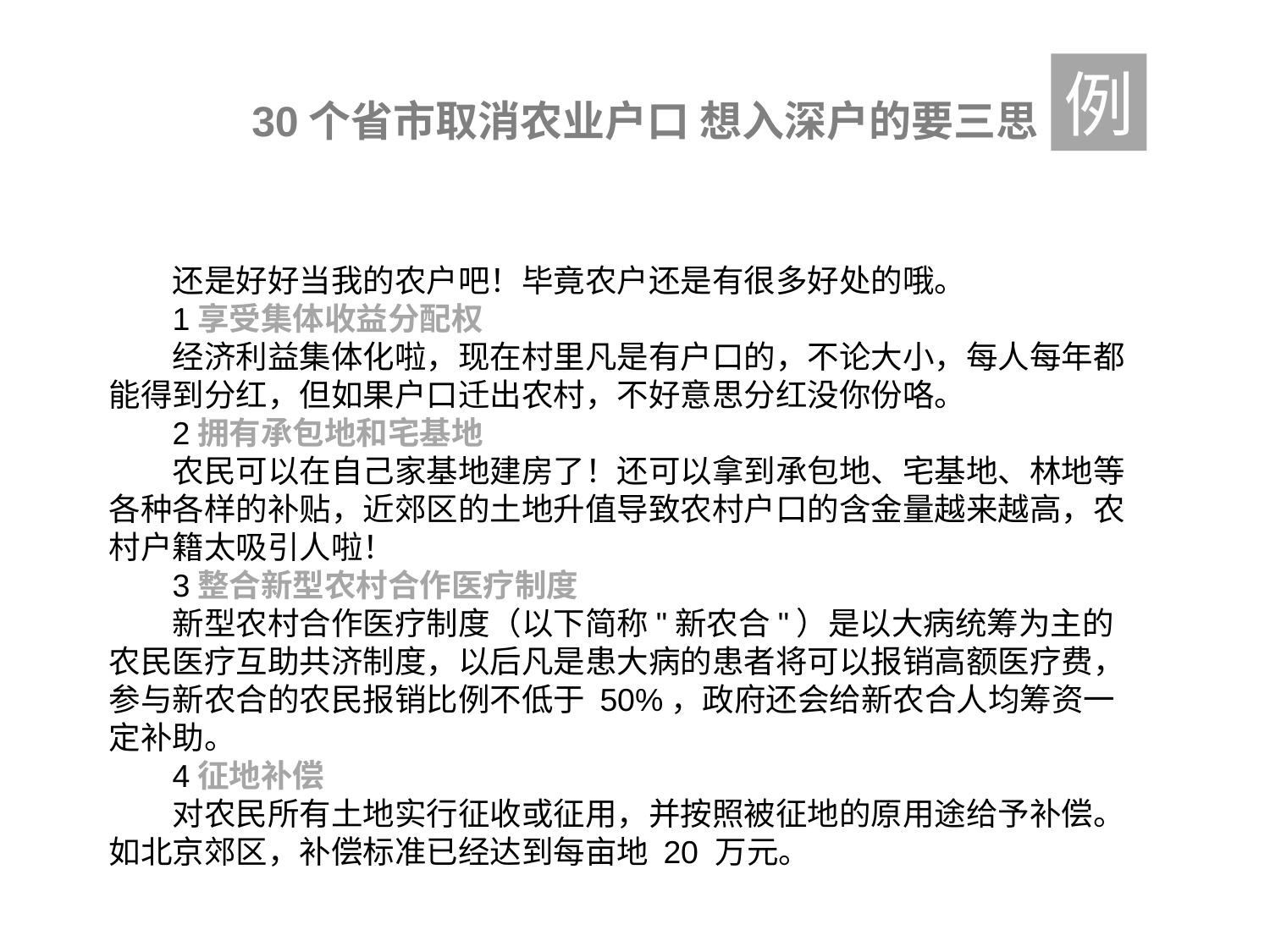

例
30个省市取消农业户口 想入深户的要三思
还是好好当我的农户吧！毕竟农户还是有很多好处的哦。
1享受集体收益分配权
经济利益集体化啦，现在村里凡是有户口的，不论大小，每人每年都能得到分红，但如果户口迁出农村，不好意思分红没你份咯。
2拥有承包地和宅基地
农民可以在自己家基地建房了！还可以拿到承包地、宅基地、林地等各种各样的补贴，近郊区的土地升值导致农村户口的含金量越来越高，农村户籍太吸引人啦！
3整合新型农村合作医疗制度
新型农村合作医疗制度（以下简称"新农合"）是以大病统筹为主的农民医疗互助共济制度，以后凡是患大病的患者将可以报销高额医疗费，参与新农合的农民报销比例不低于 50%，政府还会给新农合人均筹资一定补助。
4征地补偿
对农民所有土地实行征收或征用，并按照被征地的原用途给予补偿。如北京郊区，补偿标准已经达到每亩地 20 万元。